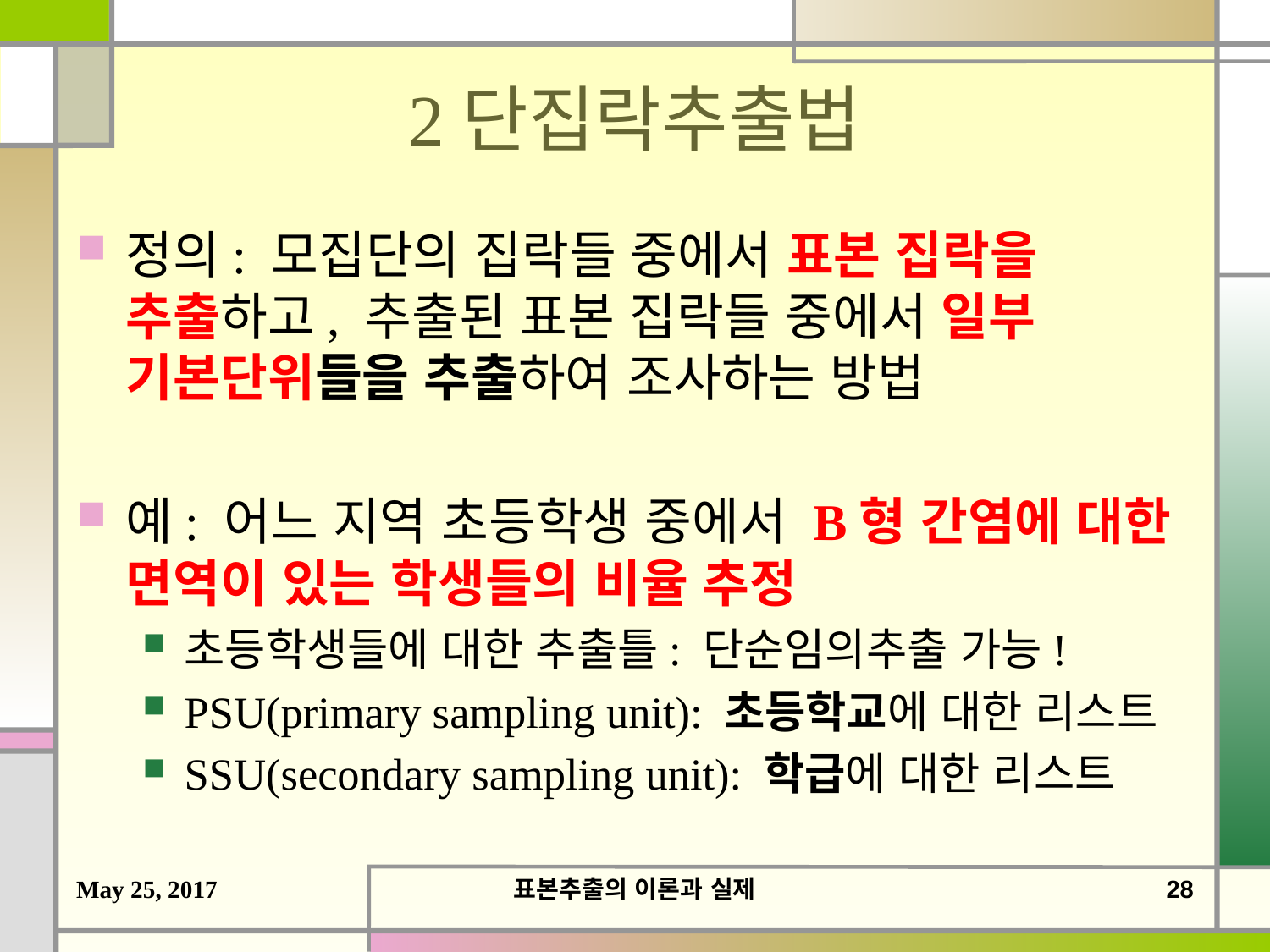

# 2단집락추출법
정의: 모집단의 집락들 중에서 표본 집락을 추출하고, 추출된 표본 집락들 중에서 일부 기본단위들을 추출하여 조사하는 방법

예: 어느 지역 초등학생 중에서 B형 간염에 대한 면역이 있는 학생들의 비율 추정
초등학생들에 대한 추출틀: 단순임의추출 가능!
PSU(primary sampling unit): 초등학교에 대한 리스트
SSU(secondary sampling unit): 학급에 대한 리스트
May 25, 2017
표본추출의 이론과 실제

28